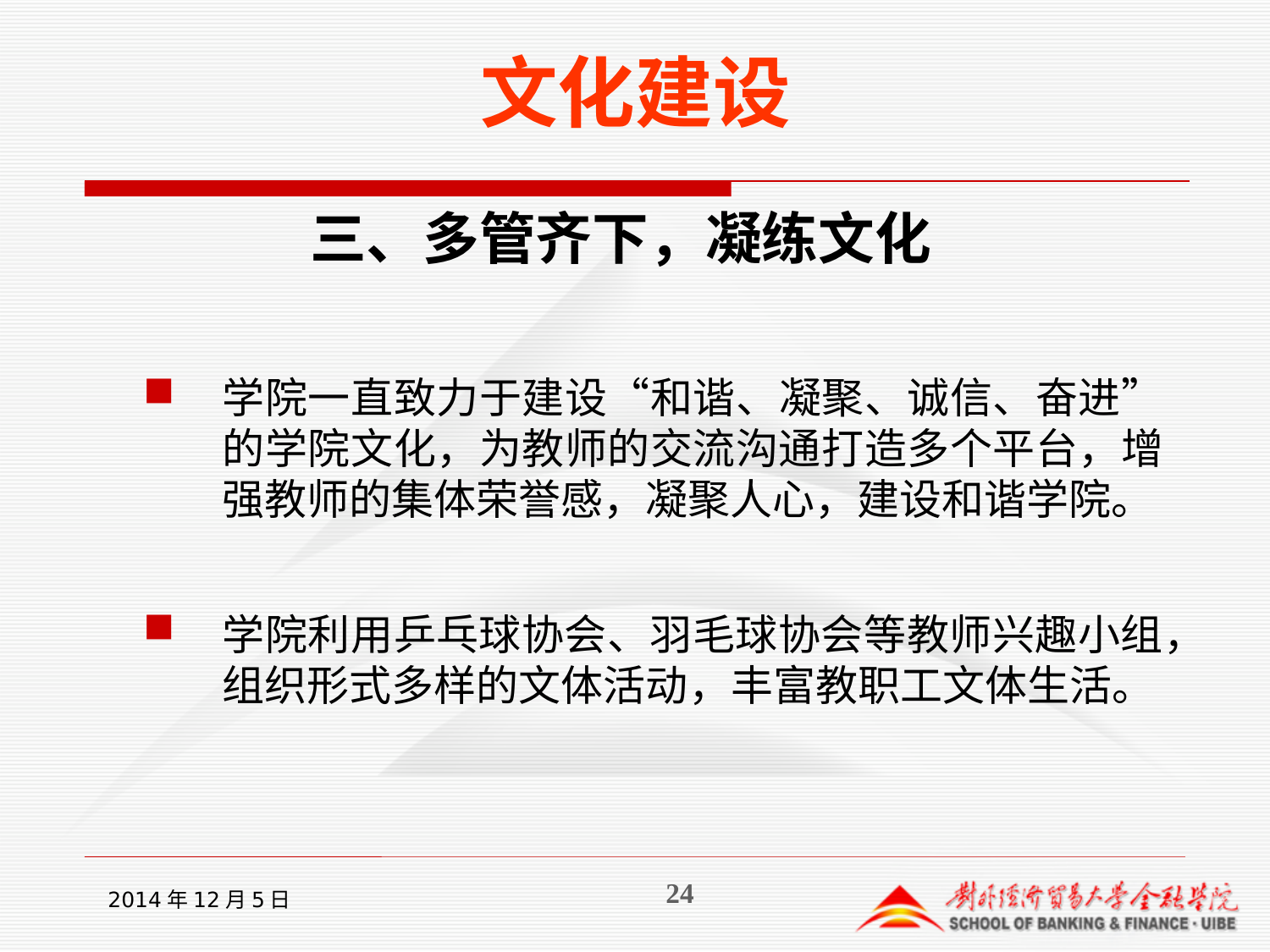

文化建设
三、多管齐下，凝练文化

学院一直致力于建设“和谐、凝聚、诚信、奋进”的学院文化，为教师的交流沟通打造多个平台，增强教师的集体荣誉感，凝聚人心，建设和谐学院。

学院利用乒乓球协会、羽毛球协会等教师兴趣小组，组织形式多样的文体活动，丰富教职工文体生活。
2014年12月5日